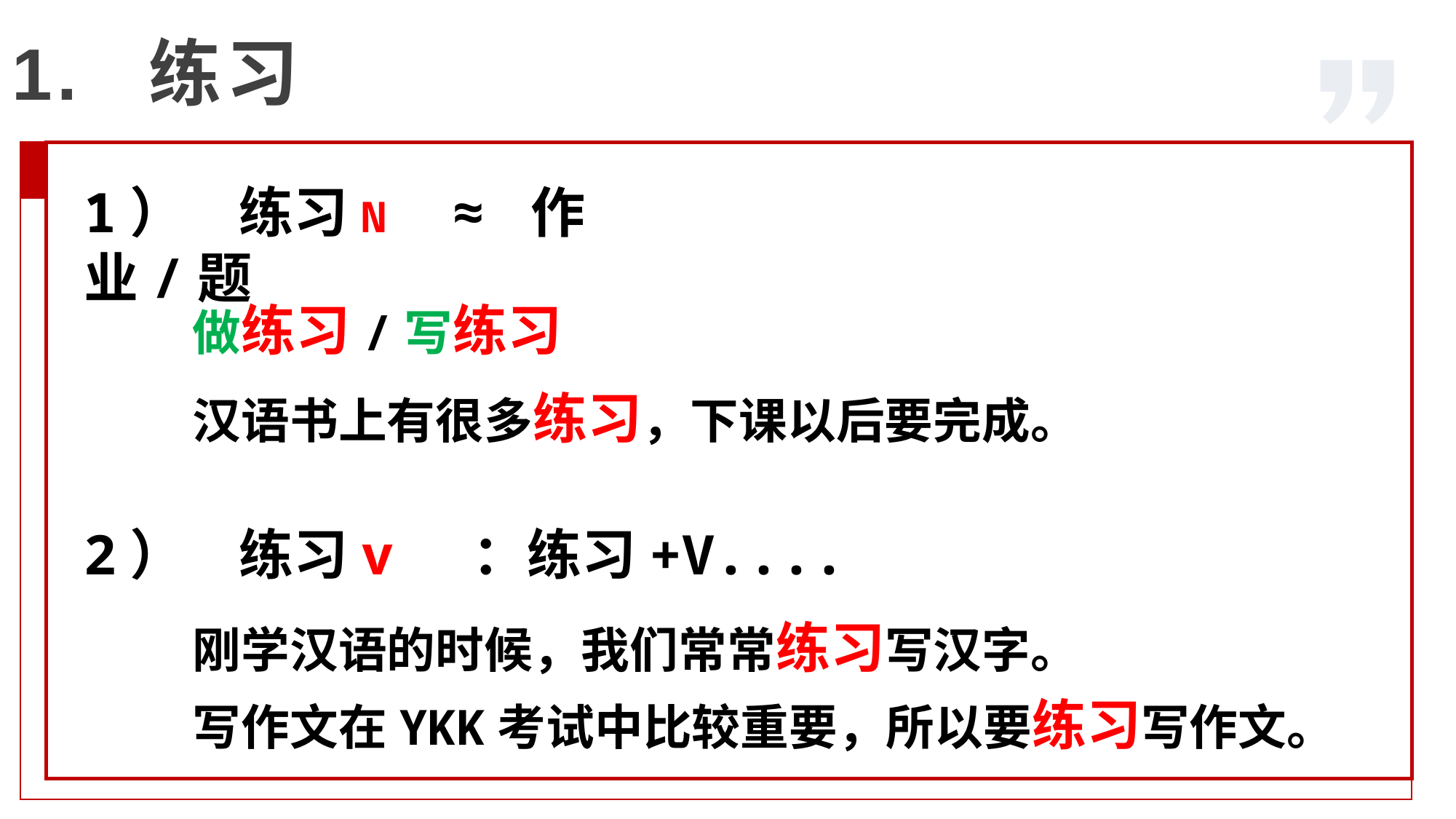

1.  练习

1）  练习N  ≈ 作业/题

做练习/写练习
汉语书上有很多练习，下课以后要完成。
2）  练习v  ：练习+V....
刚学汉语的时候，我们常常练习写汉字。
写作文在YKK考试中比较重要，所以要练习写作文。